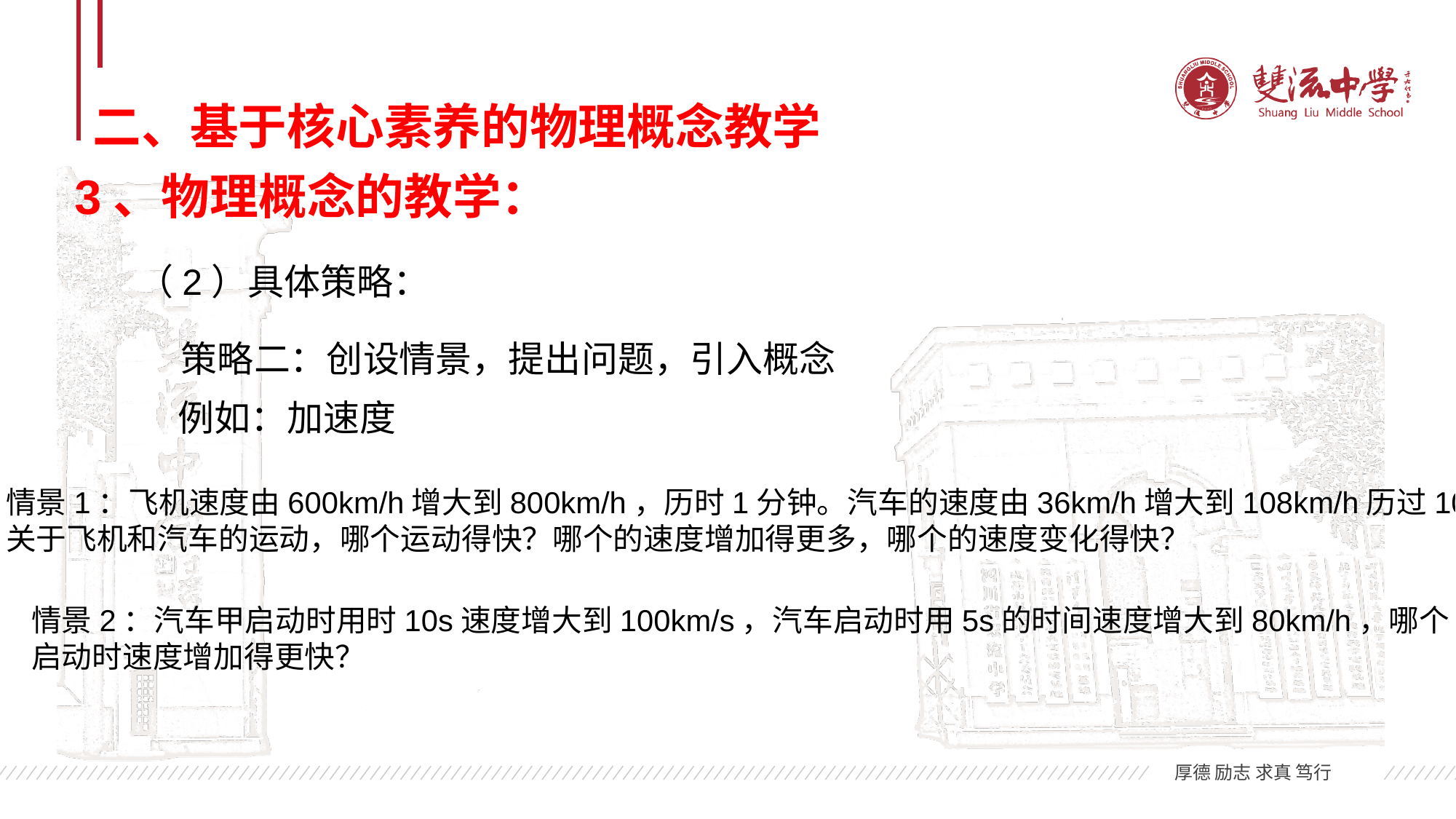

二、基于核心素养的物理概念教学
3、物理概念的教学：
（2）具体策略：
策略二：创设情景，提出问题，引入概念
例如：加速度
情景1：飞机速度由600km/h增大到800km/h，历时1分钟。汽车的速度由36km/h增大到108km/h历过10s，
关于飞机和汽车的运动，哪个运动得快？哪个的速度增加得更多，哪个的速度变化得快？

情景2：汽车甲启动时用时10s速度增大到100km/s，汽车启动时用5s的时间速度增大到80km/h，哪个
启动时速度增加得更快？